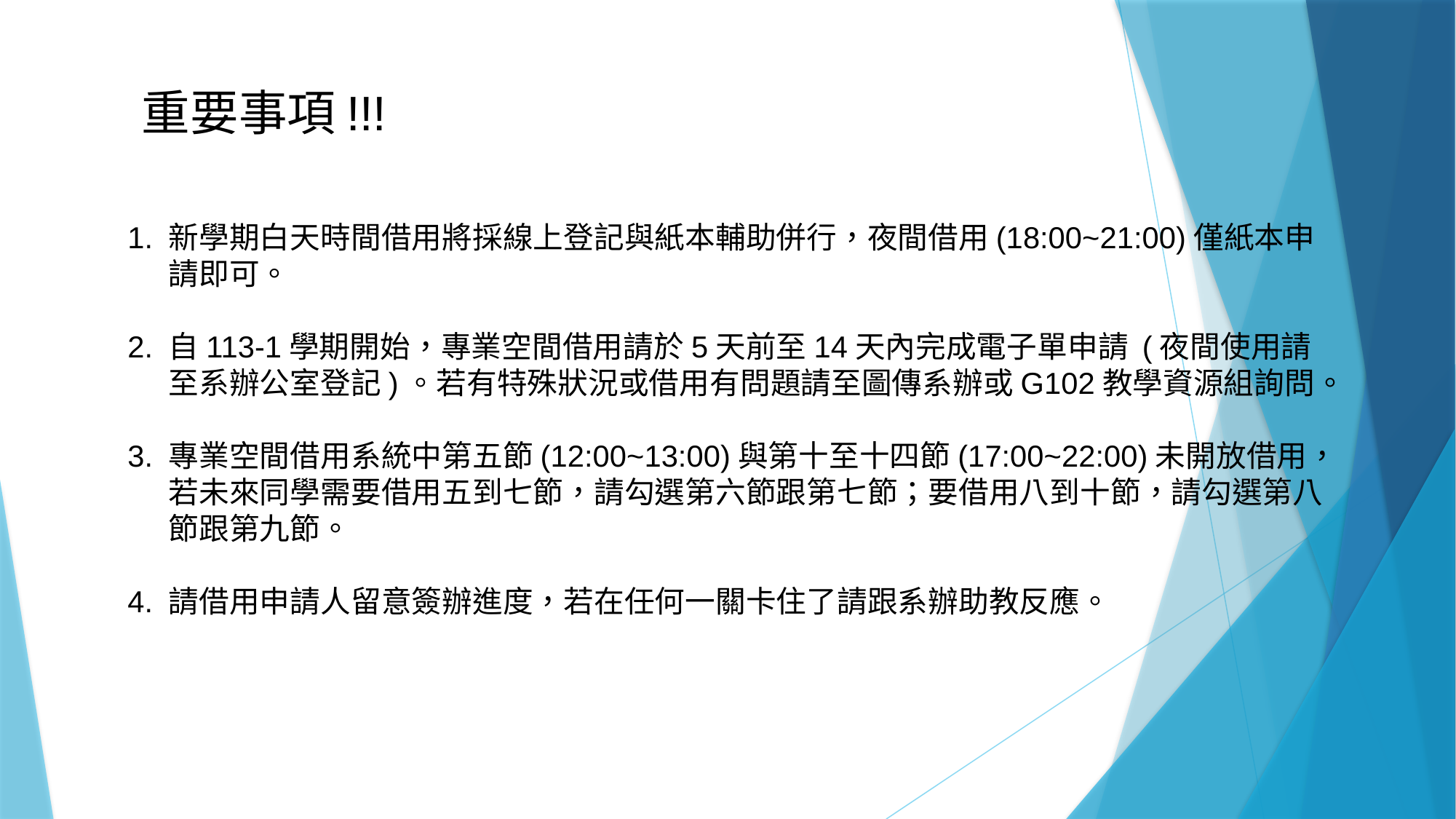

重要事項!!!
新學期白天時間借用將採線上登記與紙本輔助併行，夜間借用(18:00~21:00)僅紙本申請即可。

自113-1學期開始，專業空間借用請於5天前至14天內完成電子單申請 (夜間使用請至系辦公室登記)。若有特殊狀況或借用有問題請至圖傳系辦或G102教學資源組詢問。

專業空間借用系統中第五節(12:00~13:00)與第十至十四節(17:00~22:00)未開放借用，若未來同學需要借用五到七節，請勾選第六節跟第七節；要借用八到十節，請勾選第八節跟第九節。

請借用申請人留意簽辦進度，若在任何一關卡住了請跟系辦助教反應。